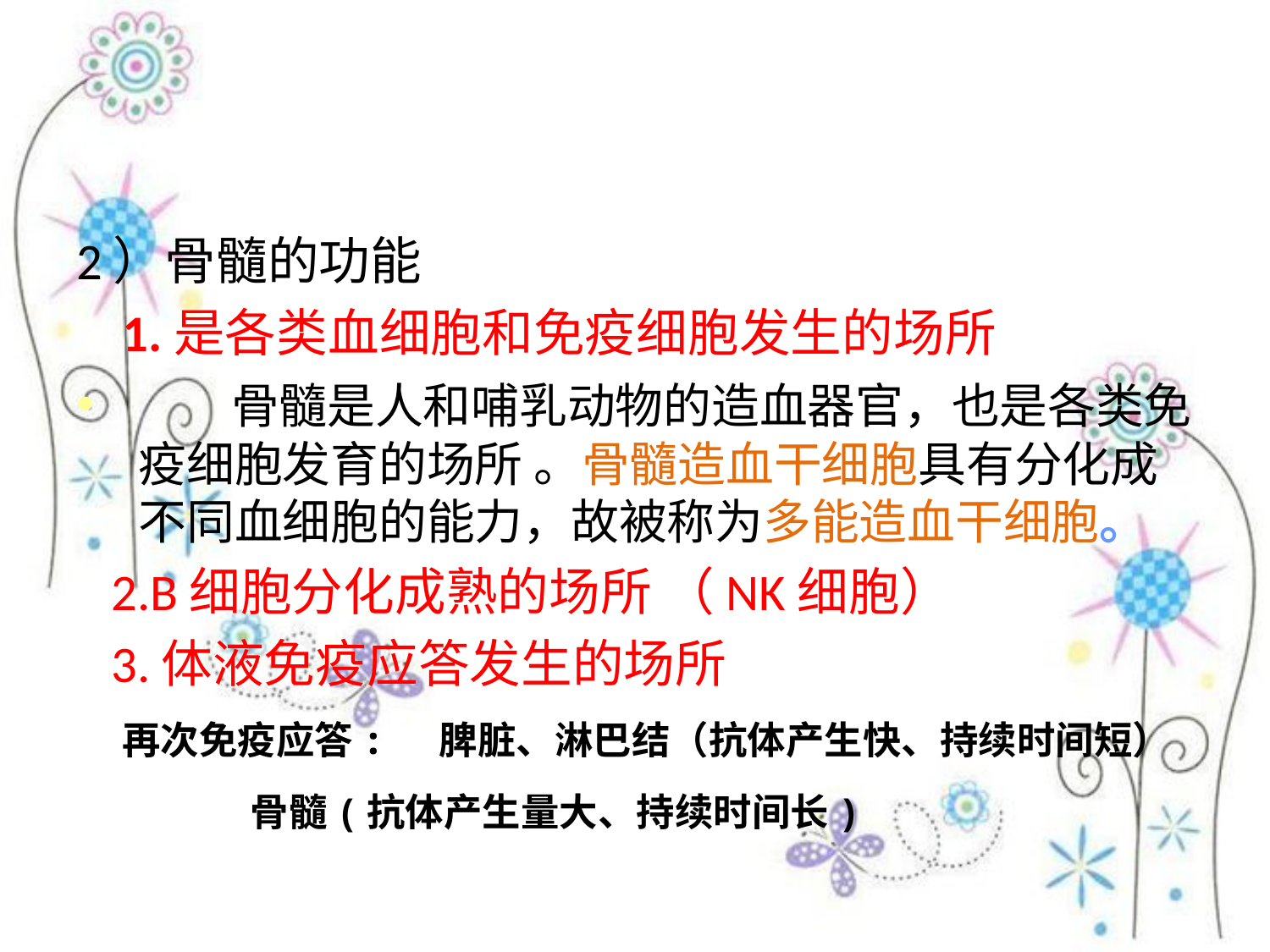

#
2）骨髓的功能
    1.是各类血细胞和免疫细胞发生的场所
       骨髓是人和哺乳动物的造血器官，也是各类免疫细胞发育的场所 。骨髓造血干细胞具有分化成不同血细胞的能力，故被称为多能造血干细胞。
   2.B细胞分化成熟的场所 （NK细胞）
   3.体液免疫应答发生的场所
   再次免疫应答:  脾脏、淋巴结（抗体产生快、持续时间短）
              骨髓(抗体产生量大、持续时间长)